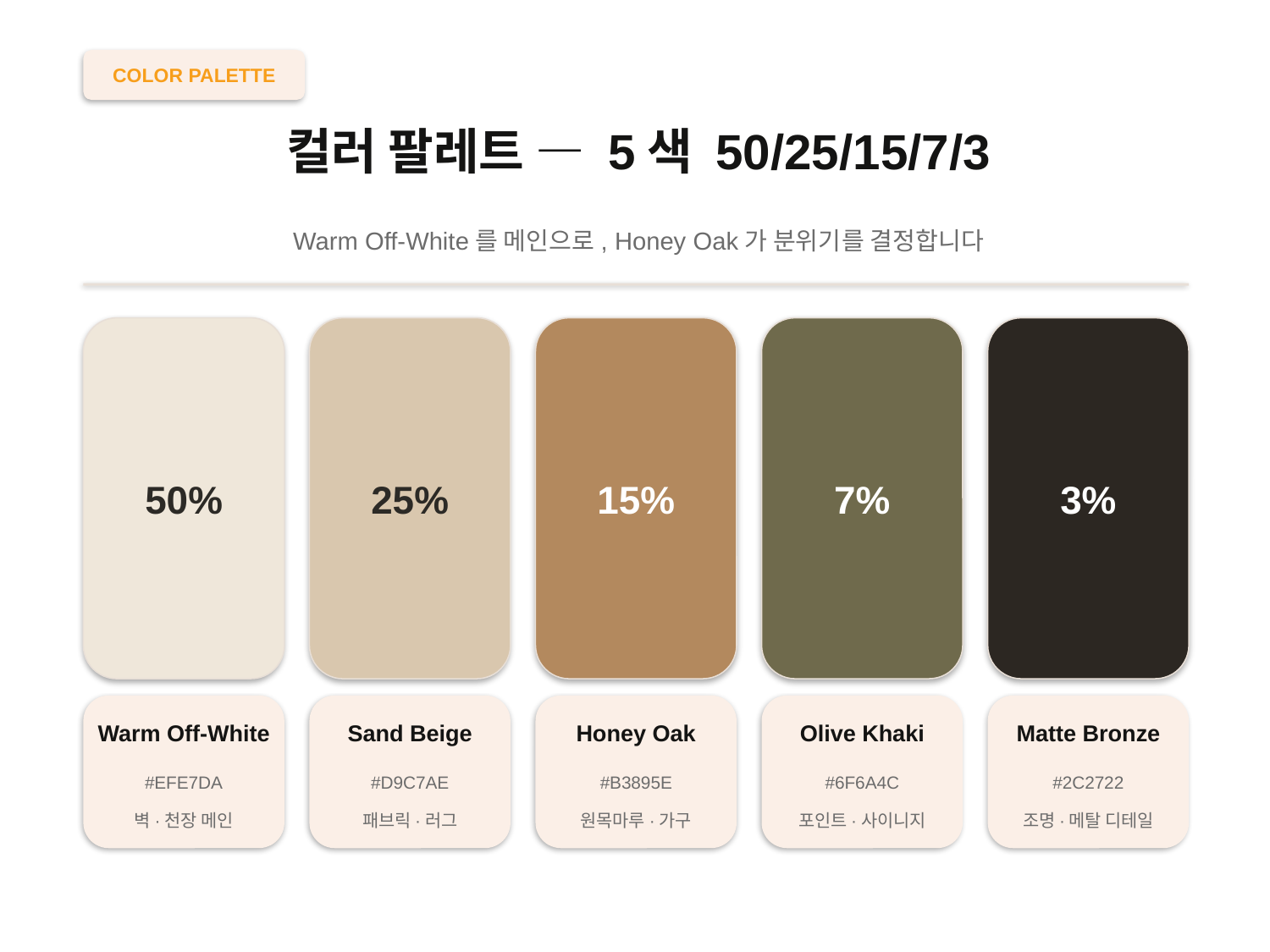

COLOR PALETTE
컬러 팔레트 — 5색 50/25/15/7/3
Warm Off-White를 메인으로, Honey Oak가 분위기를 결정합니다

50%
25%
15%
7%
3%

Warm Off-White
Sand Beige
Honey Oak
Olive Khaki
Matte Bronze
#EFE7DA
#D9C7AE
#B3895E
#6F6A4C
#2C2722
벽·천장 메인
패브릭·러그
원목마루·가구
포인트·사이니지
조명·메탈 디테일